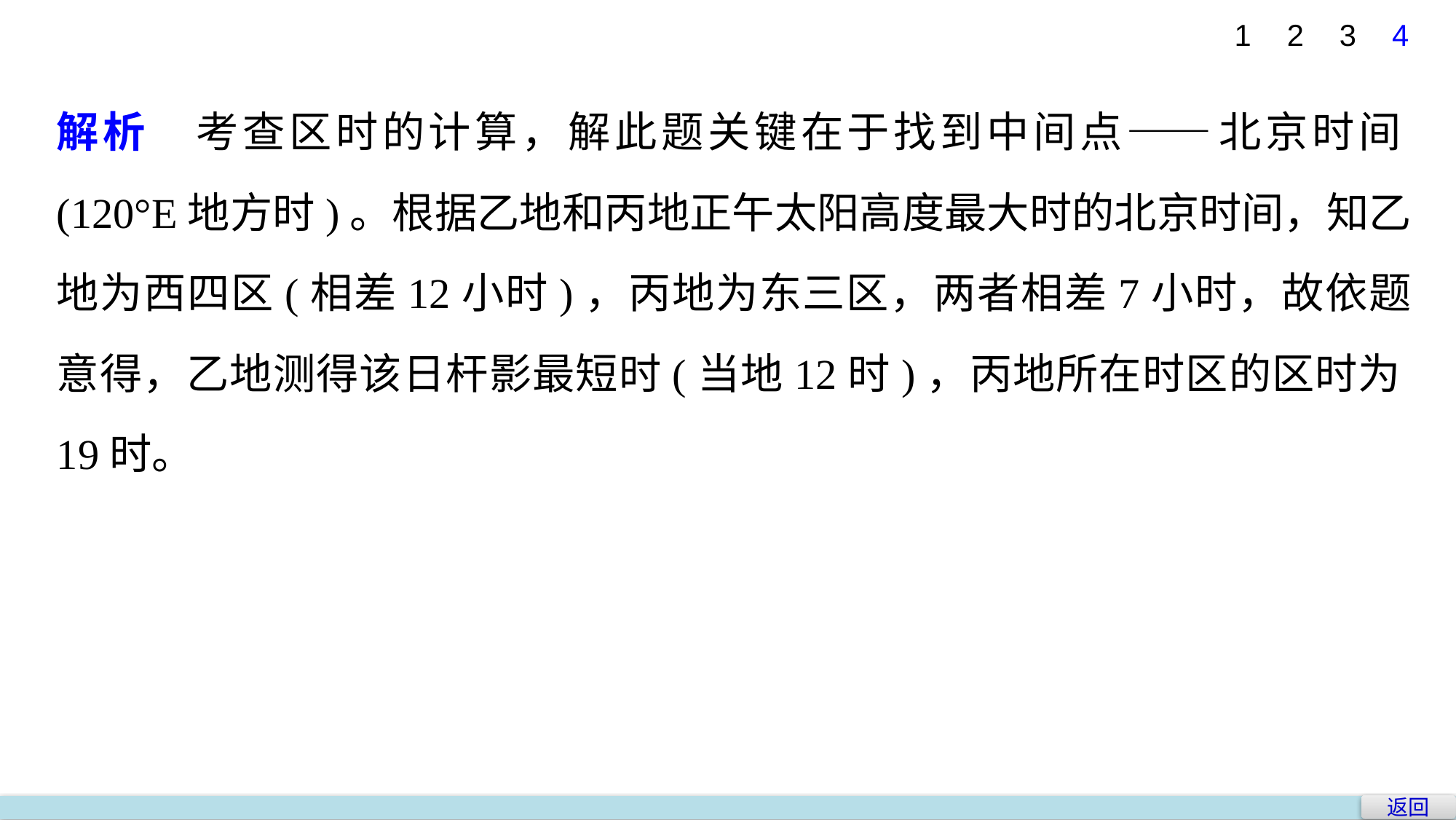

1
2
3
4
解析　考查区时的计算，解此题关键在于找到中间点——北京时间(120°E地方时)。根据乙地和丙地正午太阳高度最大时的北京时间，知乙地为西四区(相差12小时)，丙地为东三区，两者相差7小时，故依题意得，乙地测得该日杆影最短时(当地12时)，丙地所在时区的区时为19时。
返回